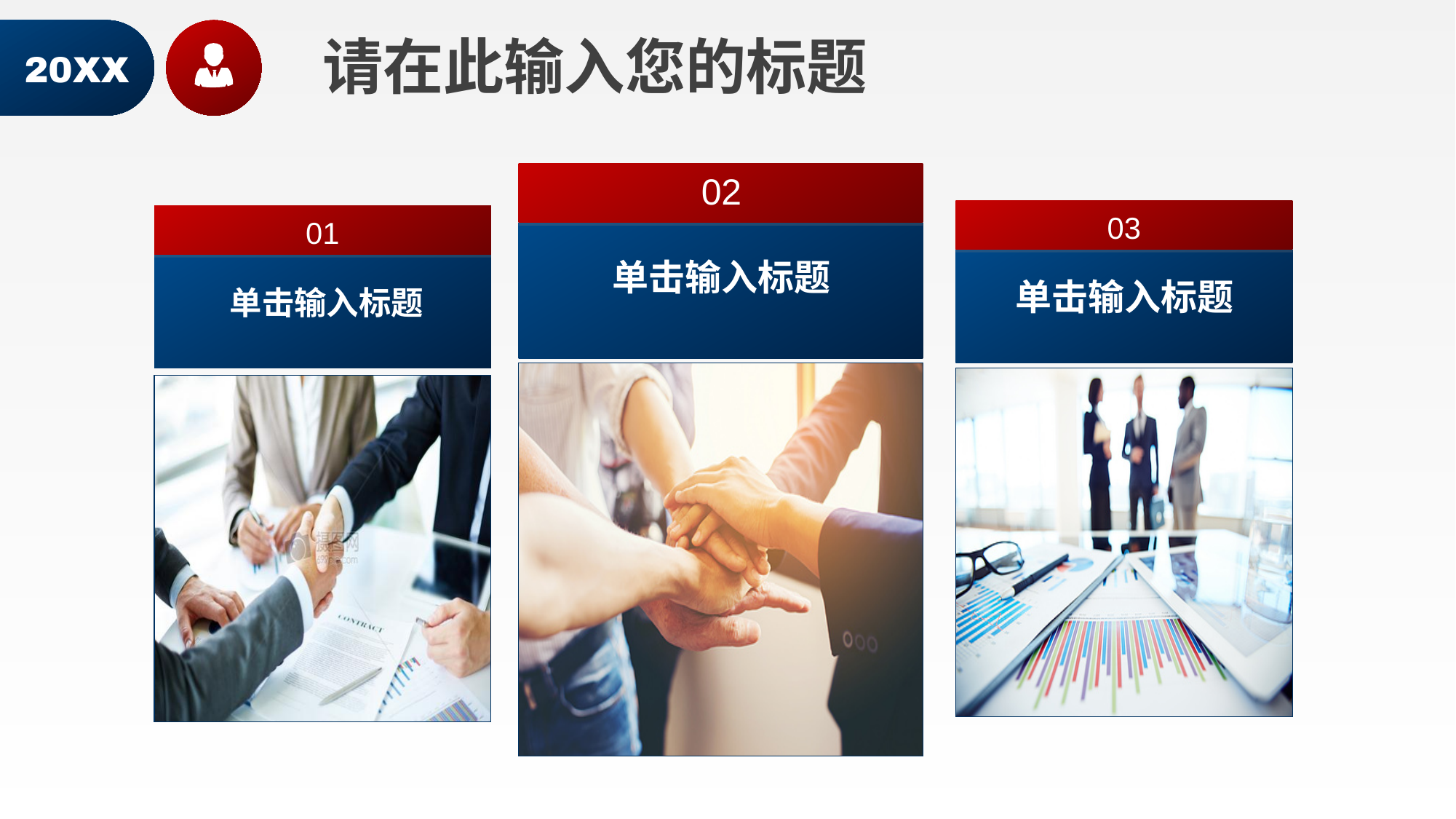

20XX

请在此输入您的标题

02

单击输入标题

03

单击输入标题

01

单击输入标题